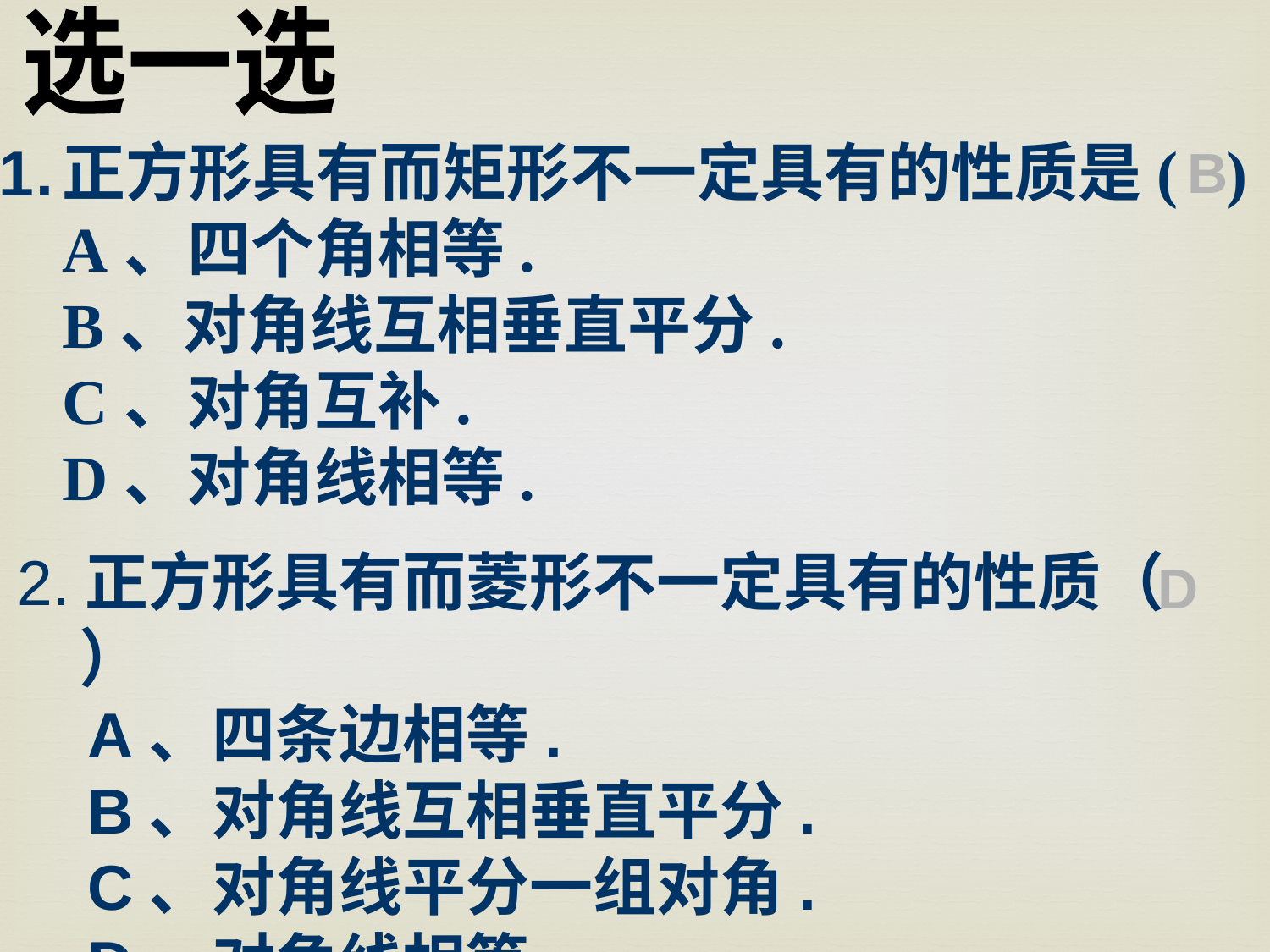

选一选
	B
正方形具有而矩形不一定具有的性质是(   )
    A、四个角相等.
    B、对角线互相垂直平分.
    C、对角互补.
    D、对角线相等.
2.正方形具有而菱形不一定具有的性质（    ）
    A、四条边相等.
    B、对角线互相垂直平分.
    C、对角线平分一组对角.
    D、对角线相等.
D